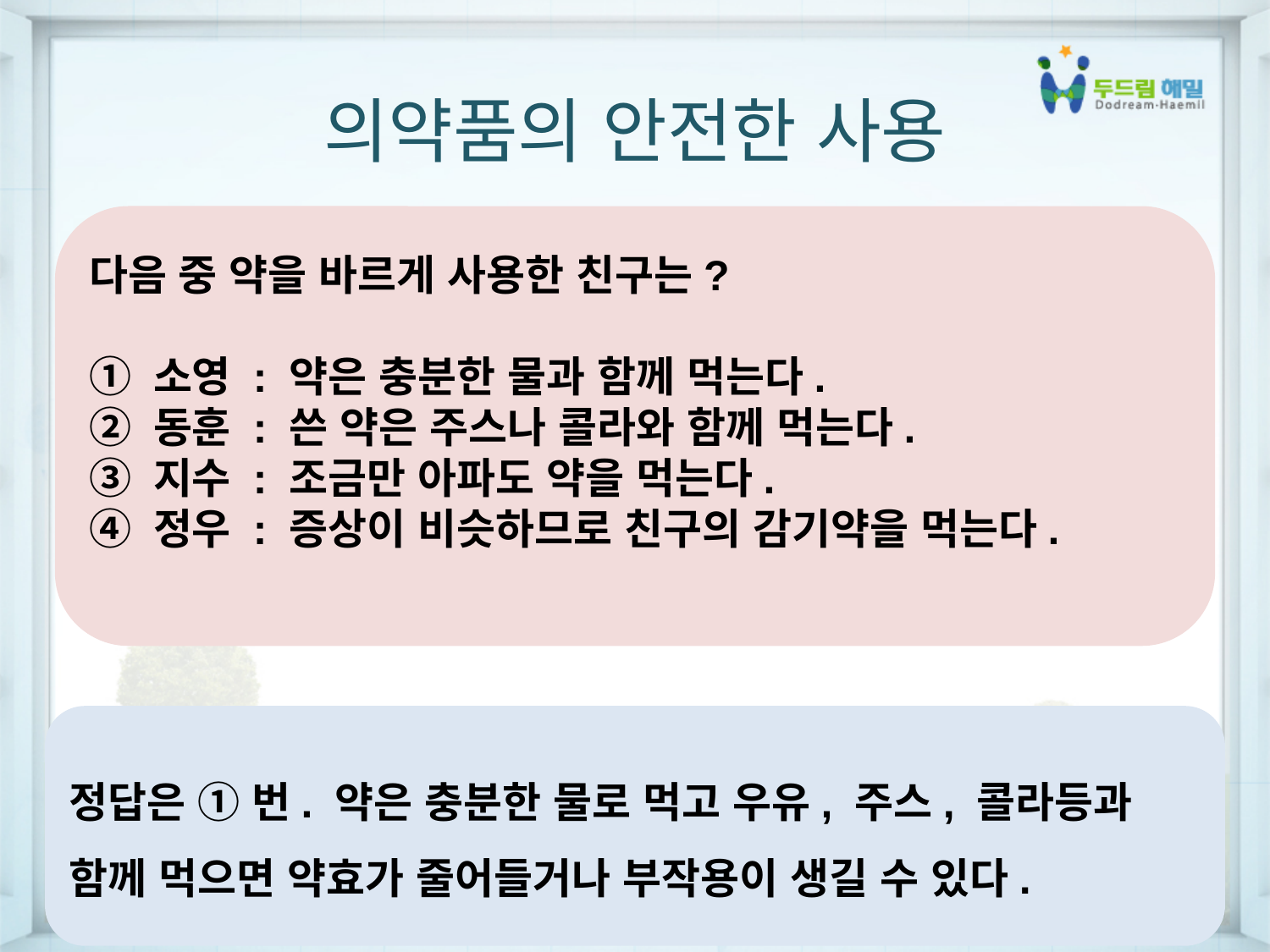

의약품의 안전한 사용
다음 중 약을 바르게 사용한 친구는?

① 소영 : 약은 충분한 물과 함께 먹는다.
② 동훈 : 쓴 약은 주스나 콜라와 함께 먹는다.
③ 지수 : 조금만 아파도 약을 먹는다.
④ 정우 : 증상이 비슷하므로 친구의 감기약을 먹는다.

정답은 ① 번. 약은 충분한 물로 먹고 우유, 주스, 콜라등과 함께 먹으면 약효가 줄어들거나 부작용이 생길 수 있다.